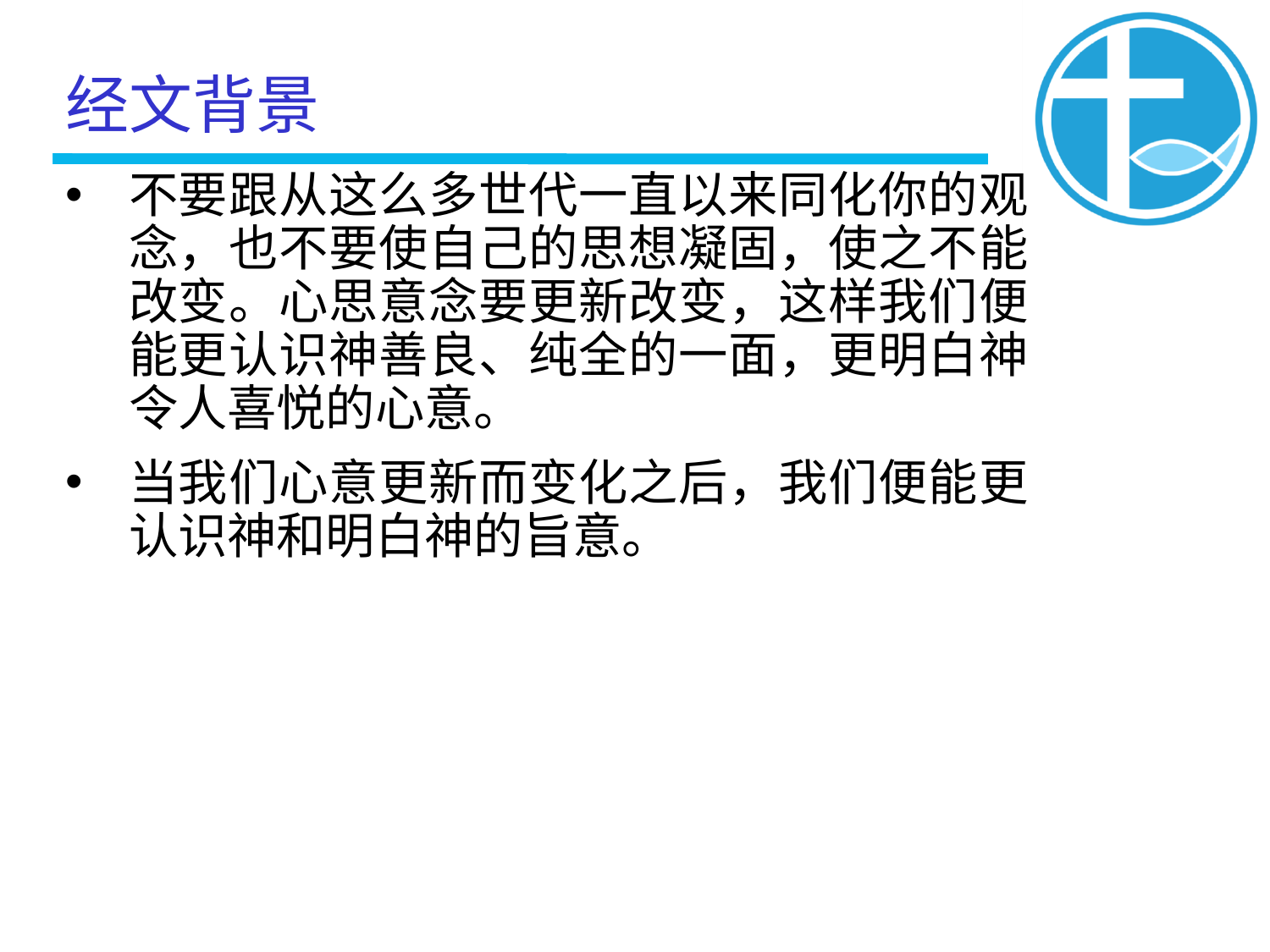

经文背景

不要跟从这么多世代一直以来同化你的观念，也不要使自己的思想凝固，使之不能改变。心思意念要更新改变，这样我们便能更认识神善良、纯全的一面，更明白神令人喜悦的心意。
当我们心意更新而变化之后，我们便能更认识神和明白神的旨意。